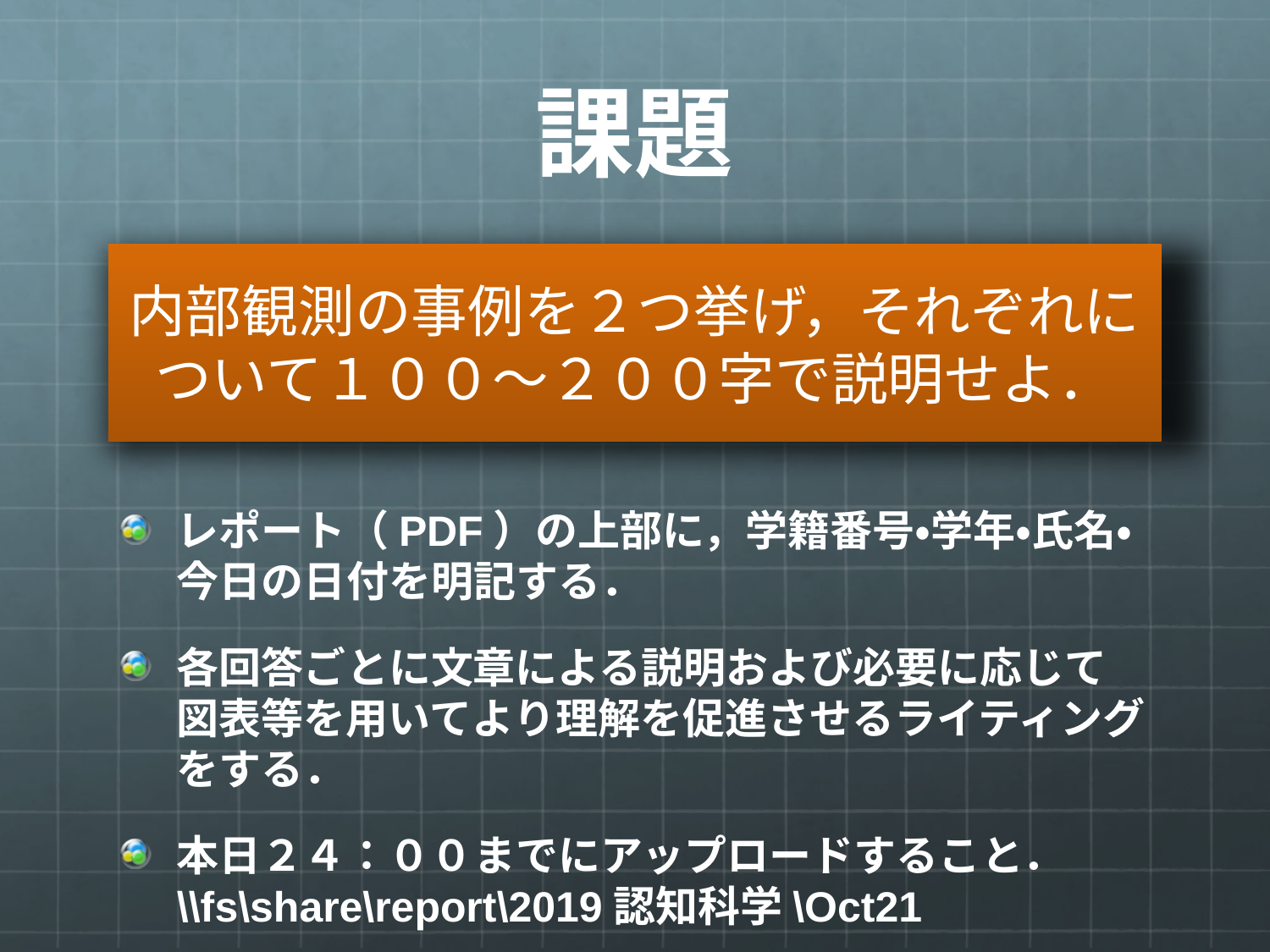

# 課題
内部観測の事例を２つ挙げ，それぞれに
ついて１００〜２００字で説明せよ．
レポート（PDF）の上部に，学籍番号・学年・氏名・今日の日付を明記する．
各回答ごとに文章による説明および必要に応じて図表等を用いてより理解を促進させるライティングをする．
本日２４：００までにアップロードすること．
\\fs\share\report\2019認知科学\Oct21